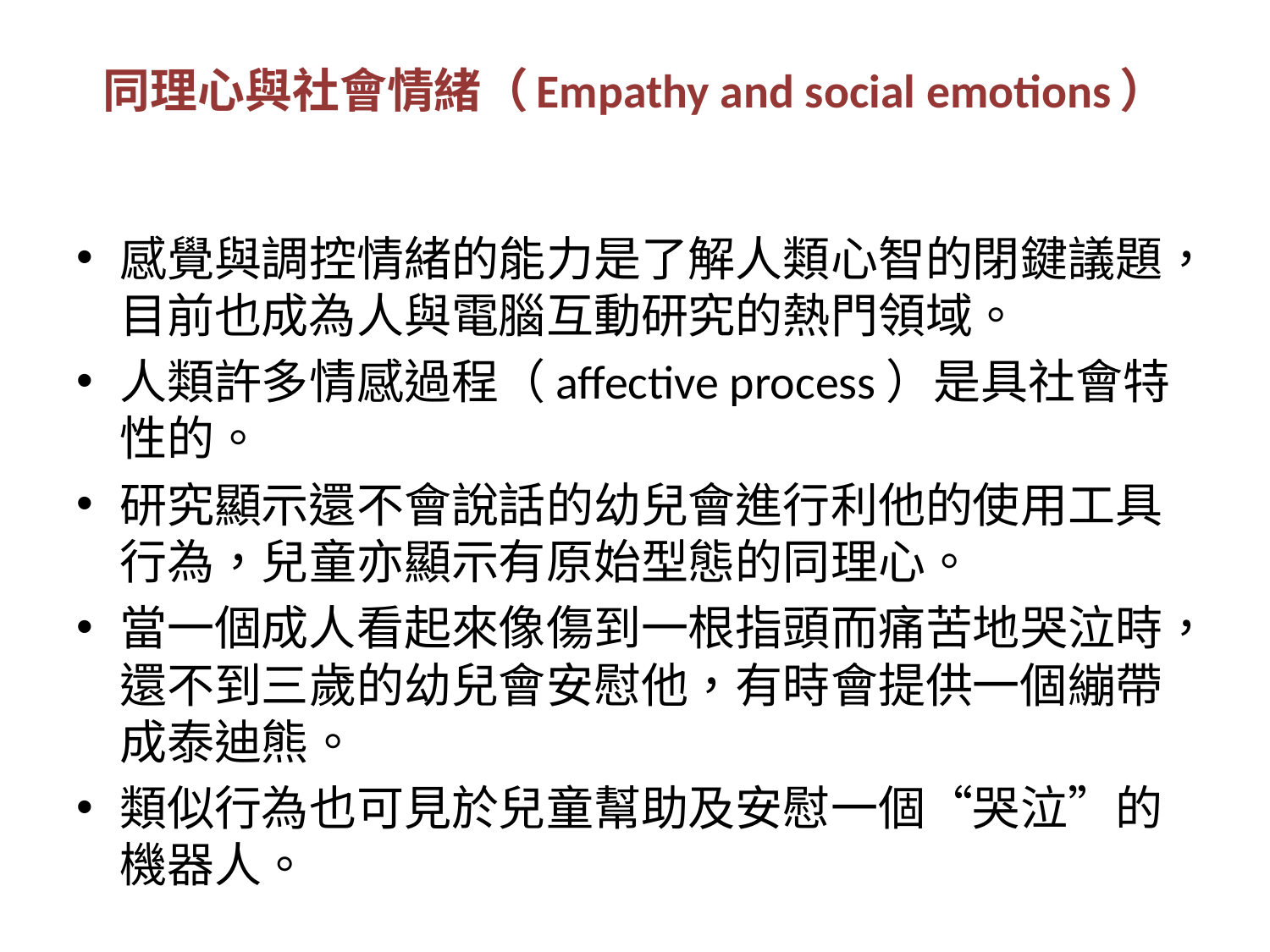

# 同理心與社會情緒（Empathy and social emotions）
感覺與調控情緒的能力是了解人類心智的閉鍵議題，目前也成為人與電腦互動研究的熱門領域。
人類許多情感過程（affective process）是具社會特性的。
研究顯示還不會說話的幼兒會進行利他的使用工具行為，兒童亦顯示有原始型態的同理心。
當一個成人看起來像傷到一根指頭而痛苦地哭泣時，還不到三歲的幼兒會安慰他，有時會提供一個繃帶成泰迪熊。
類似行為也可見於兒童幫助及安慰一個“哭泣”的機器人。